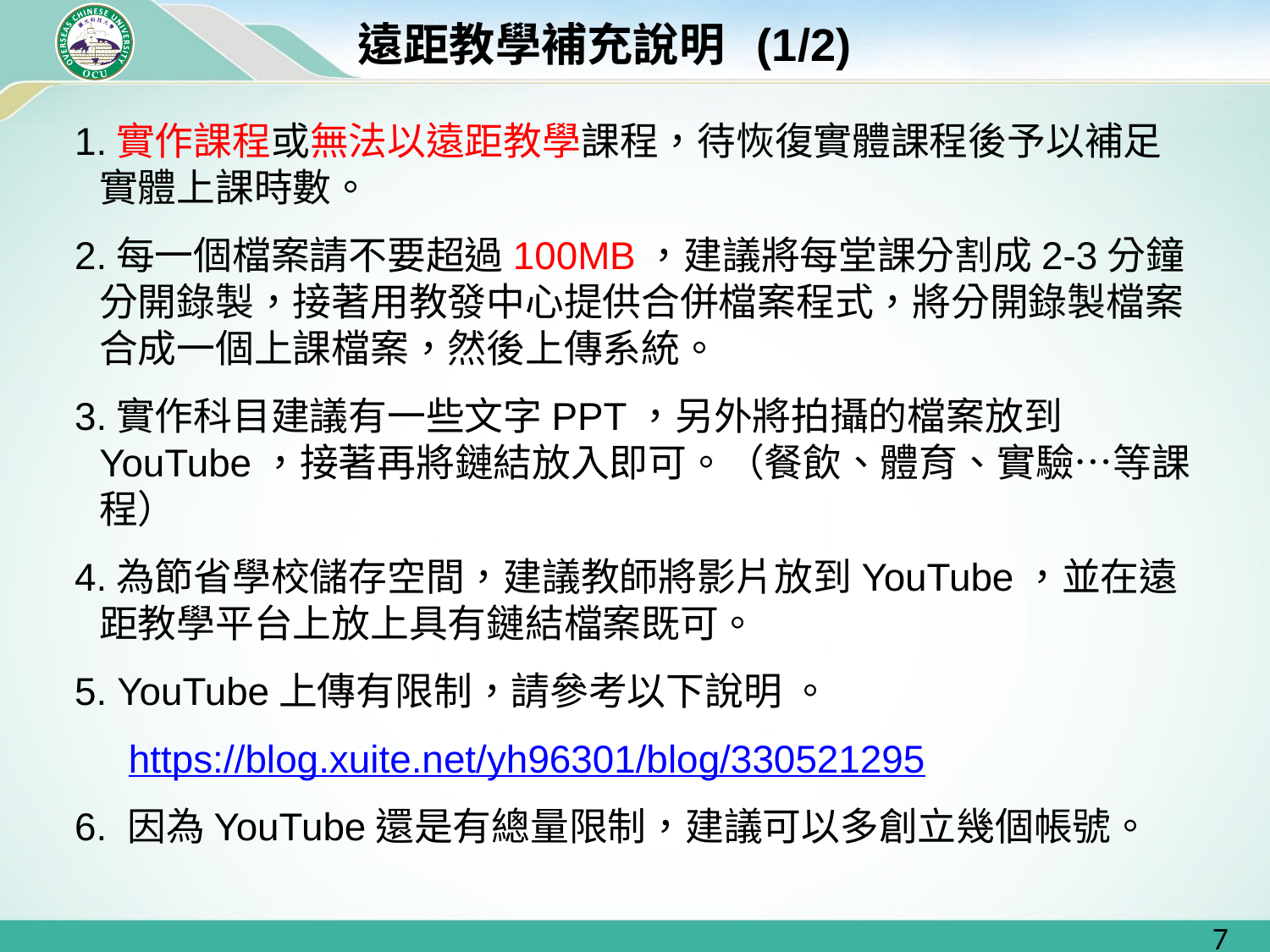

# 遠距教學補充說明  (1/2)
1.實作課程或無法以遠距教學課程，待恢復實體課程後予以補足實體上課時數。
2.每一個檔案請不要超過100MB，建議將每堂課分割成2-3分鐘分開錄製，接著用教發中心提供合併檔案程式，將分開錄製檔案合成一個上課檔案，然後上傳系統。
3.實作科目建議有一些文字PPT，另外將拍攝的檔案放到YouTube，接著再將鏈結放入即可。（餐飲、體育、實驗…等課程）
4.為節省學校儲存空間，建議教師將影片放到YouTube，並在遠距教學平台上放上具有鏈結檔案既可。
5. YouTube上傳有限制，請參考以下說明 。
     https://blog.xuite.net/yh96301/blog/330521295
6. 因為YouTube還是有總量限制，建議可以多創立幾個帳號。
7